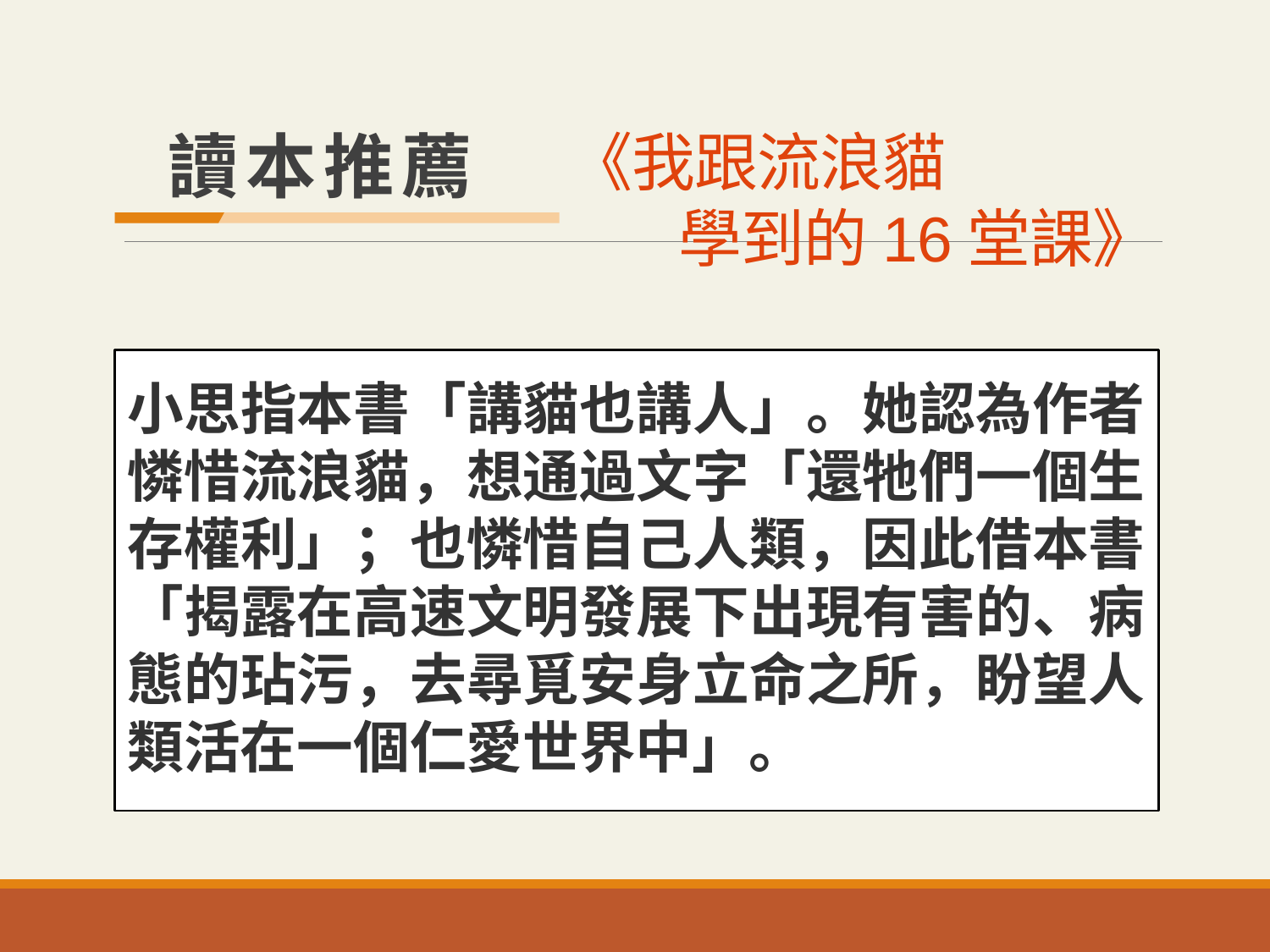

讀本推薦
《我跟流浪貓
       學到的16堂課》

小思指本書「講貓也講人」。她認為作者憐惜流浪貓，想通過文字「還牠們一個生存權利」；也憐惜自己人類，因此借本書「揭露在高速文明發展下出現有害的、病態的玷污，去尋覓安身立命之所，盼望人類活在一個仁愛世界中」。